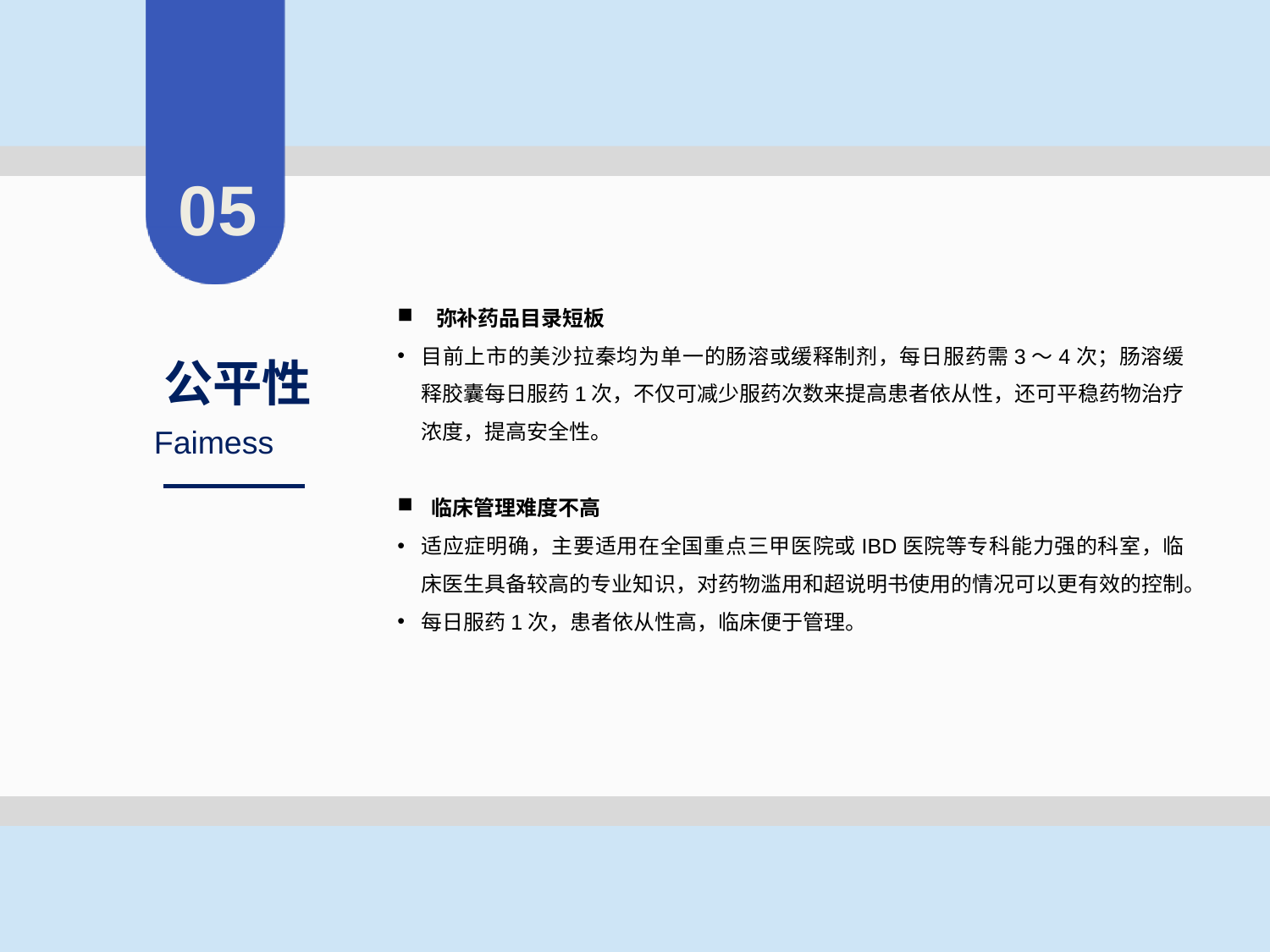

05
  弥补药品目录短板
目前上市的美沙拉秦均为单一的肠溶或缓释制剂，每日服药需3～4次；肠溶缓释胶囊每日服药1次，不仅可减少服药次数来提高患者依从性，还可平稳药物治疗浓度，提高安全性。
 临床管理难度不高
适应症明确，主要适用在全国重点三甲医院或IBD医院等专科能力强的科室，临床医生具备较高的专业知识，对药物滥用和超说明书使用的情况可以更有效的控制。
每日服药1次，患者依从性高，临床便于管理。

公平性
Faimess